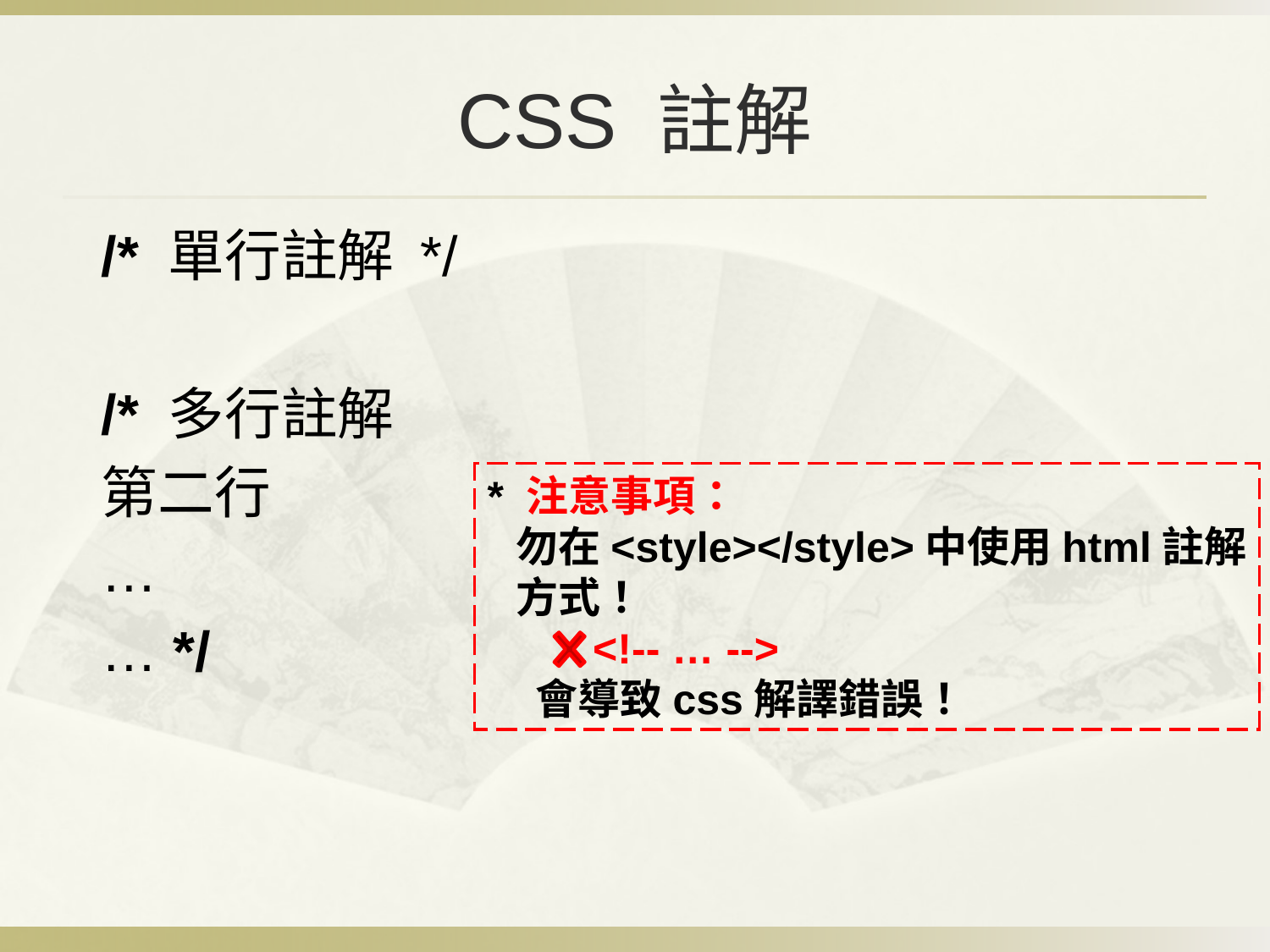

# CSS 註解
/* 單行註解 */

/* 多行註解
第二行
…
… */

* 注意事項：
   勿在<style></style>中使用html註解
   方式！
          <!-- … -->
    會導致css解譯錯誤！